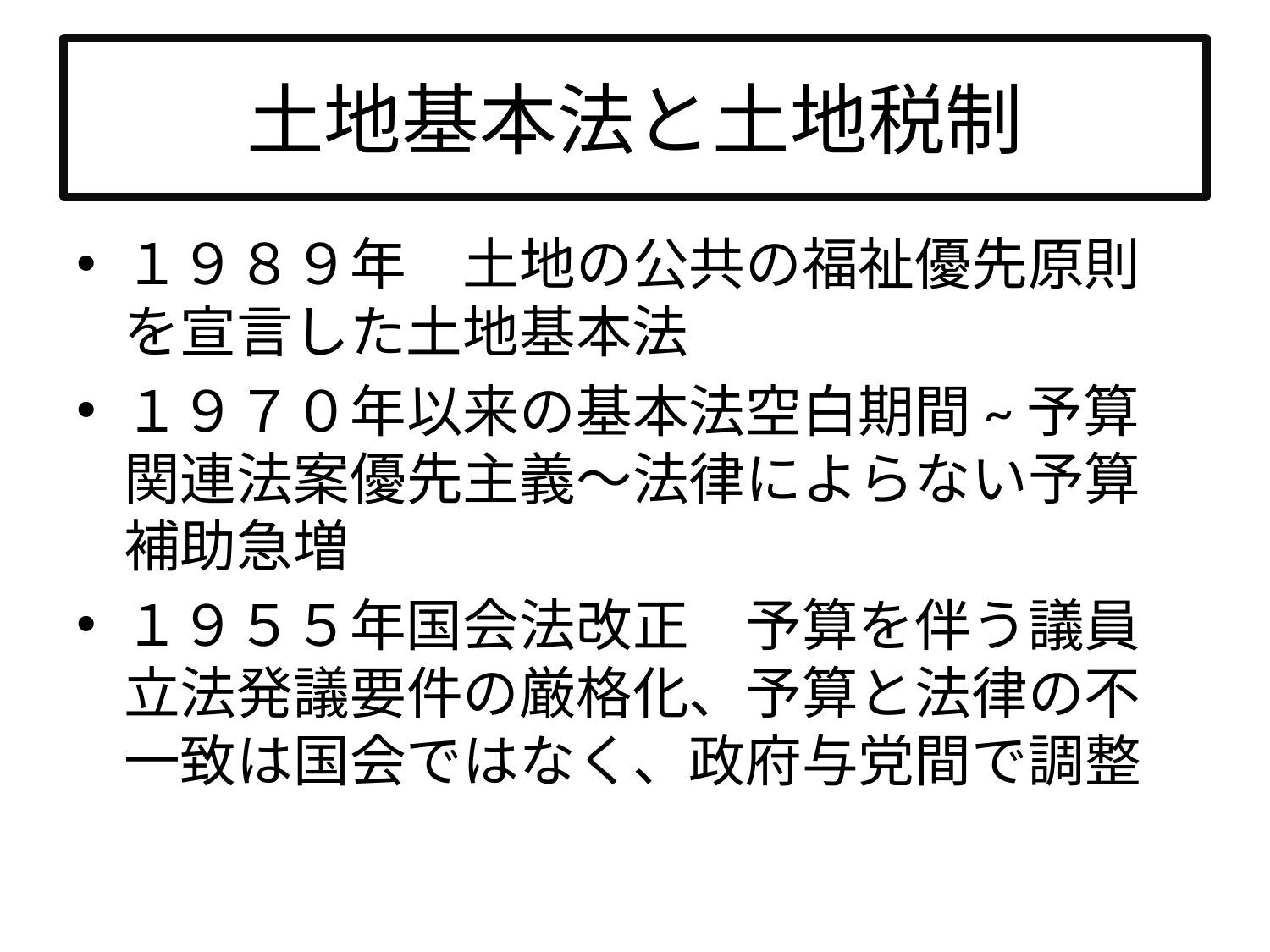

# 土地基本法と土地税制
１９８９年　土地の公共の福祉優先原則を宣言した土地基本法
１９７０年以来の基本法空白期間~予算関連法案優先主義～法律によらない予算補助急増
１９５５年国会法改正　予算を伴う議員立法発議要件の厳格化、予算と法律の不一致は国会ではなく、政府与党間で調整